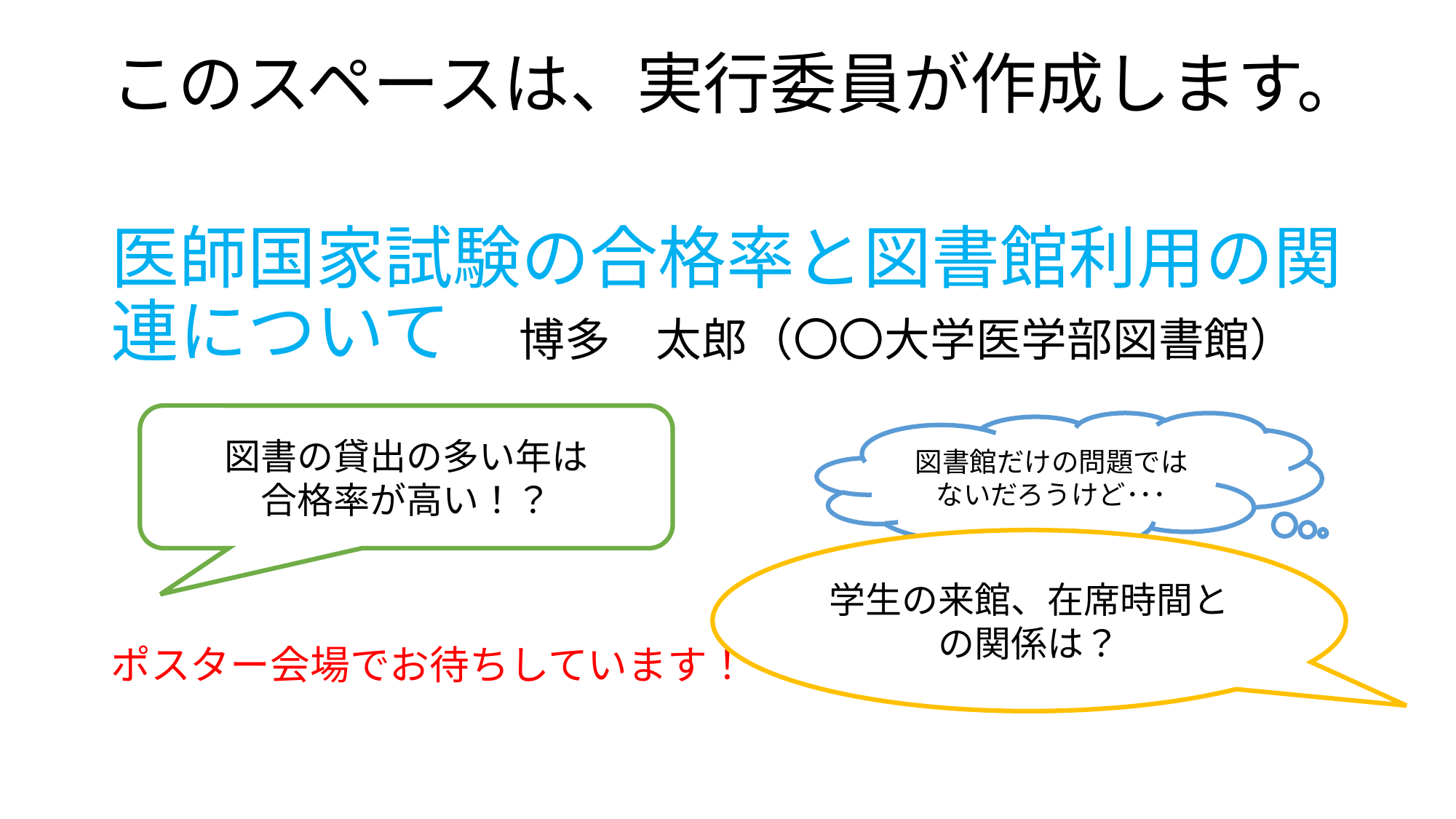

# このスペースは、実行委員が作成します。
医師国家試験の合格率と図書館利用の関連について　博多　太郎（〇〇大学医学部図書館）

ポスター会場でお待ちしています！
図書の貸出の多い年は
合格率が高い！？
図書館だけの問題では
ないだろうけど･･･
学生の来館、在席時間との関係は？